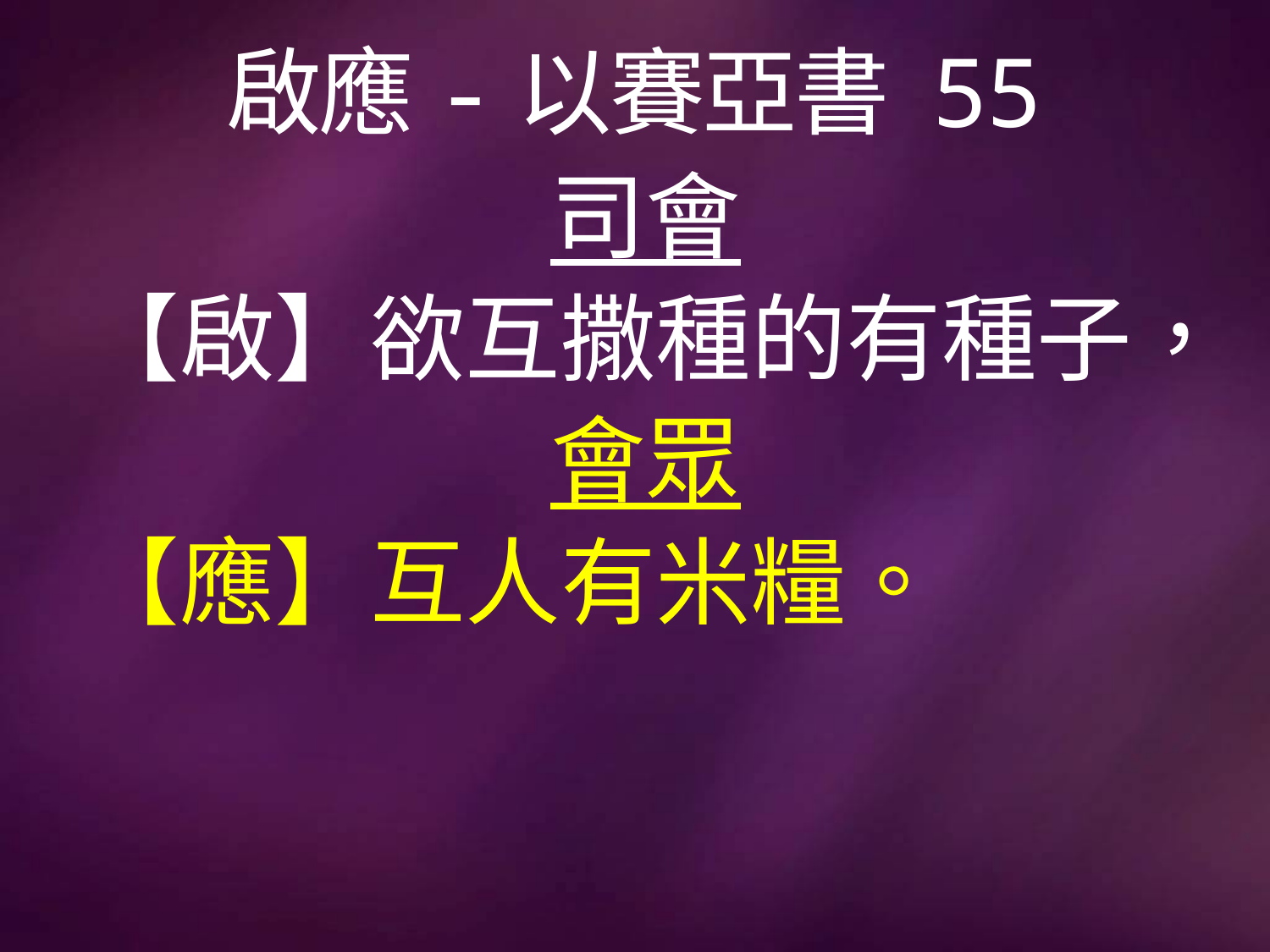

# 啟應-以賽亞書 55
司會
【啟】欲互撒種的有種子，
會眾
【應】互人有米糧。